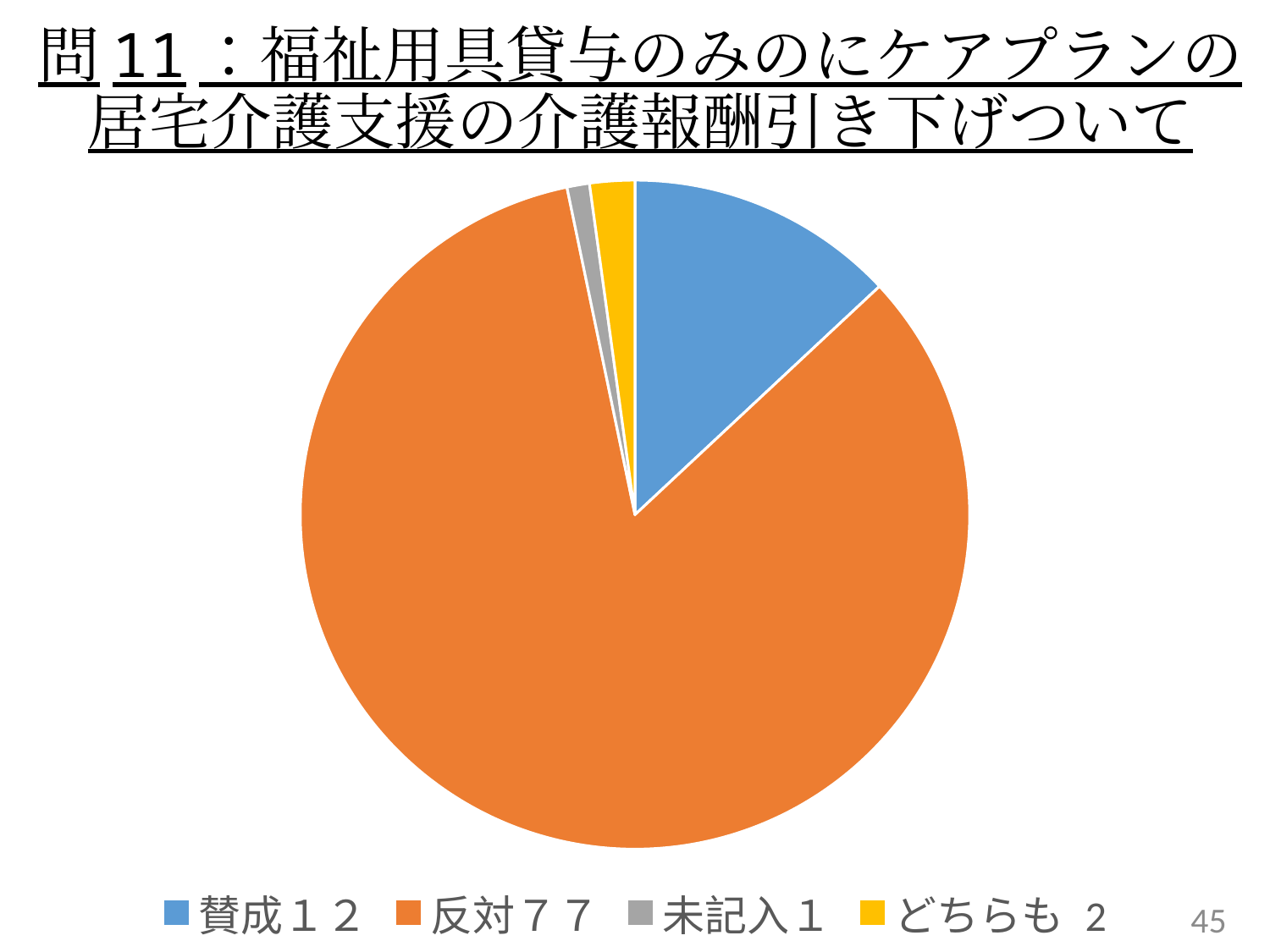

# 問11：福祉用具貸与のみのにケアプランの居宅介護支援の介護報酬引き下げついて

### Chart

| Category |  |
|---|---|
| 賛成１２ | 12.0 |
| 反対７７ | 77.0 |
| 未記入１ | 1.0 |
| どちらも 2 | 2.0 |
45